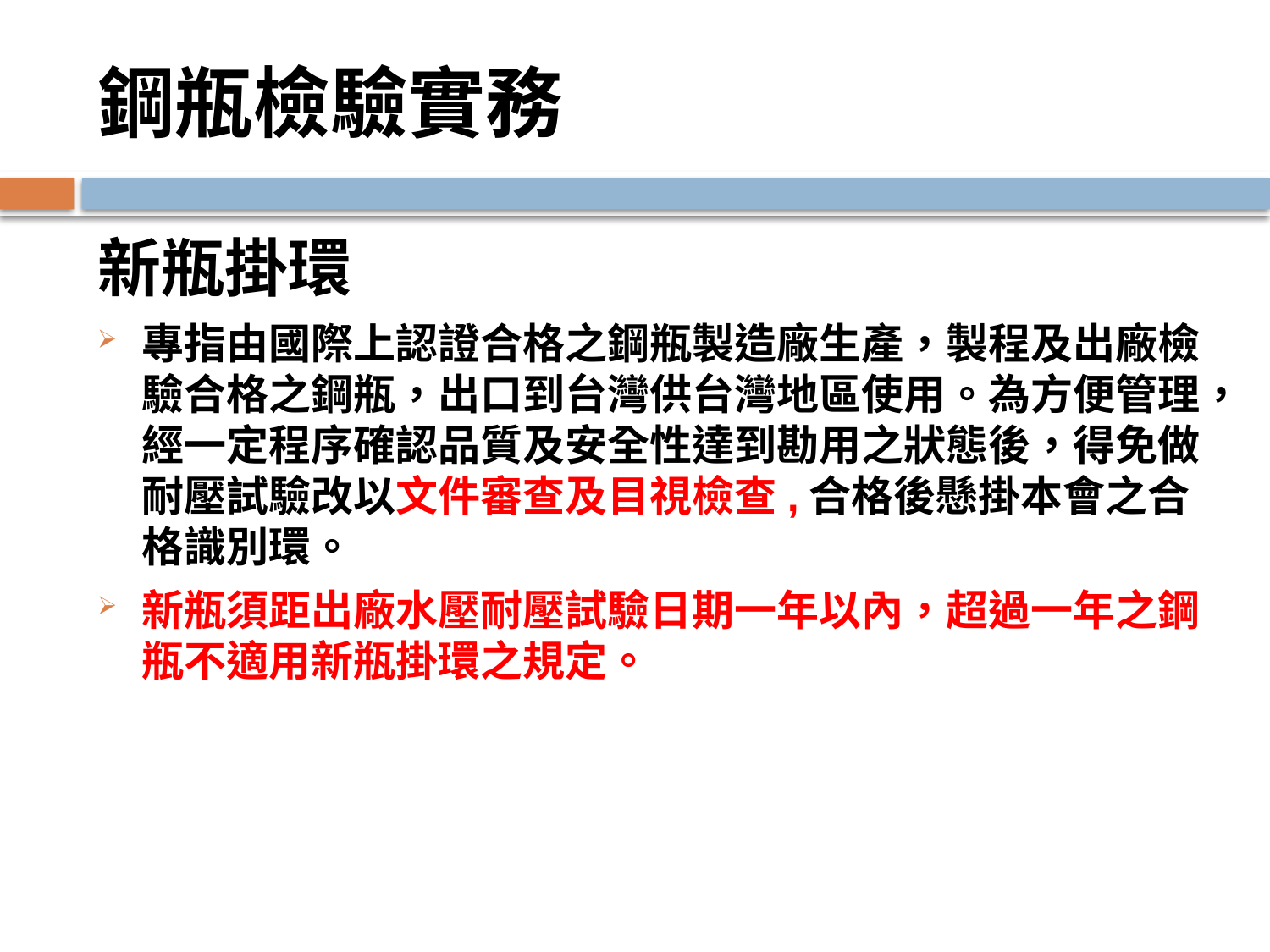

# 鋼瓶檢驗實務
新瓶掛環
專指由國際上認證合格之鋼瓶製造廠生產，製程及出廠檢驗合格之鋼瓶，出口到台灣供台灣地區使用。為方便管理，經一定程序確認品質及安全性達到勘用之狀態後，得免做耐壓試驗改以文件審查及目視檢查,合格後懸掛本會之合格識別環。
新瓶須距出廠水壓耐壓試驗日期一年以內，超過一年之鋼瓶不適用新瓶掛環之規定。